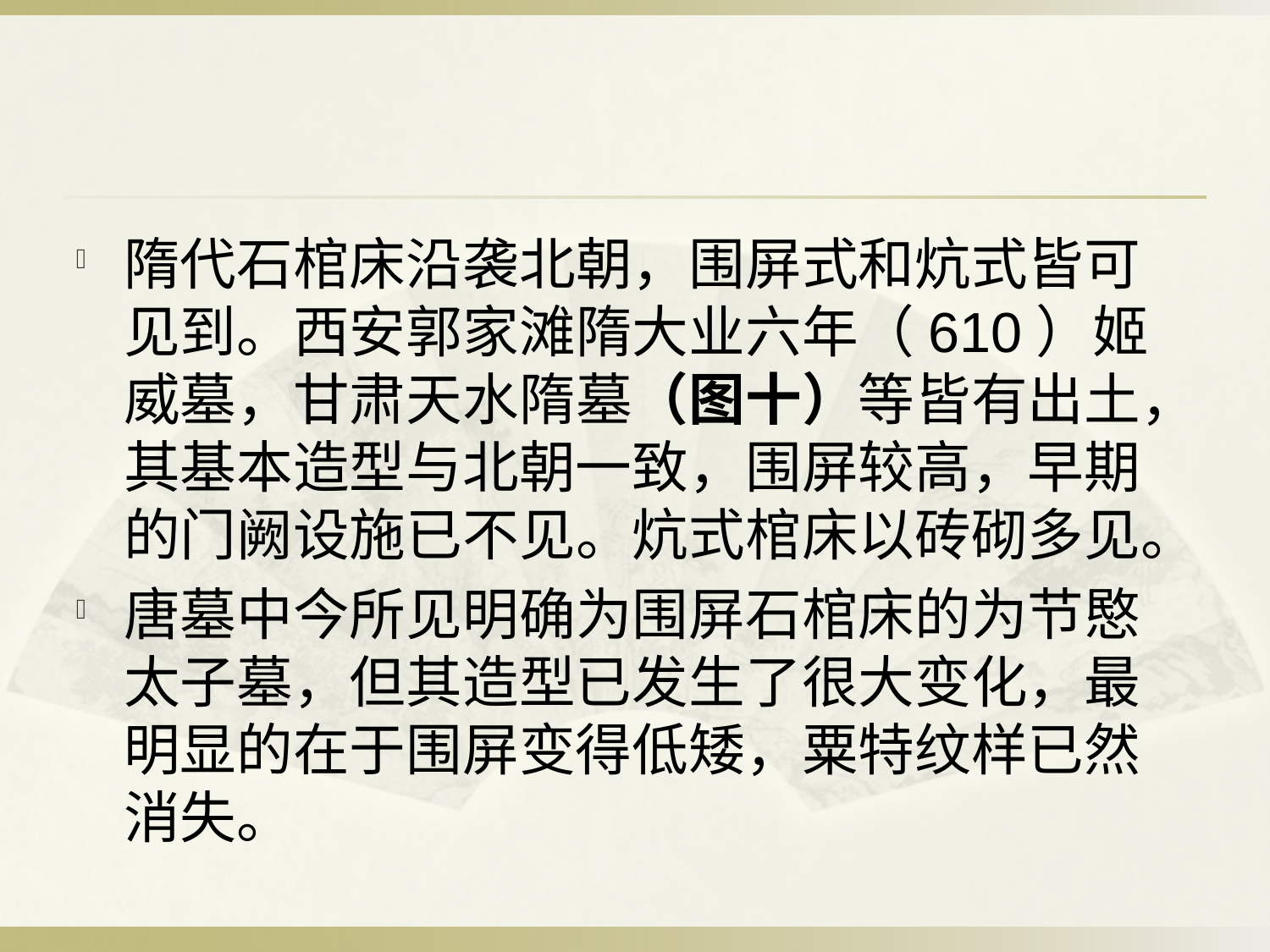

#
隋代石棺床沿袭北朝，围屏式和炕式皆可见到。西安郭家滩隋大业六年（610）姬威墓，甘肃天水隋墓（图十）等皆有出土，其基本造型与北朝一致，围屏较高，早期的门阙设施已不见。炕式棺床以砖砌多见。
唐墓中今所见明确为围屏石棺床的为节愍太子墓，但其造型已发生了很大变化，最明显的在于围屏变得低矮，粟特纹样已然消失。